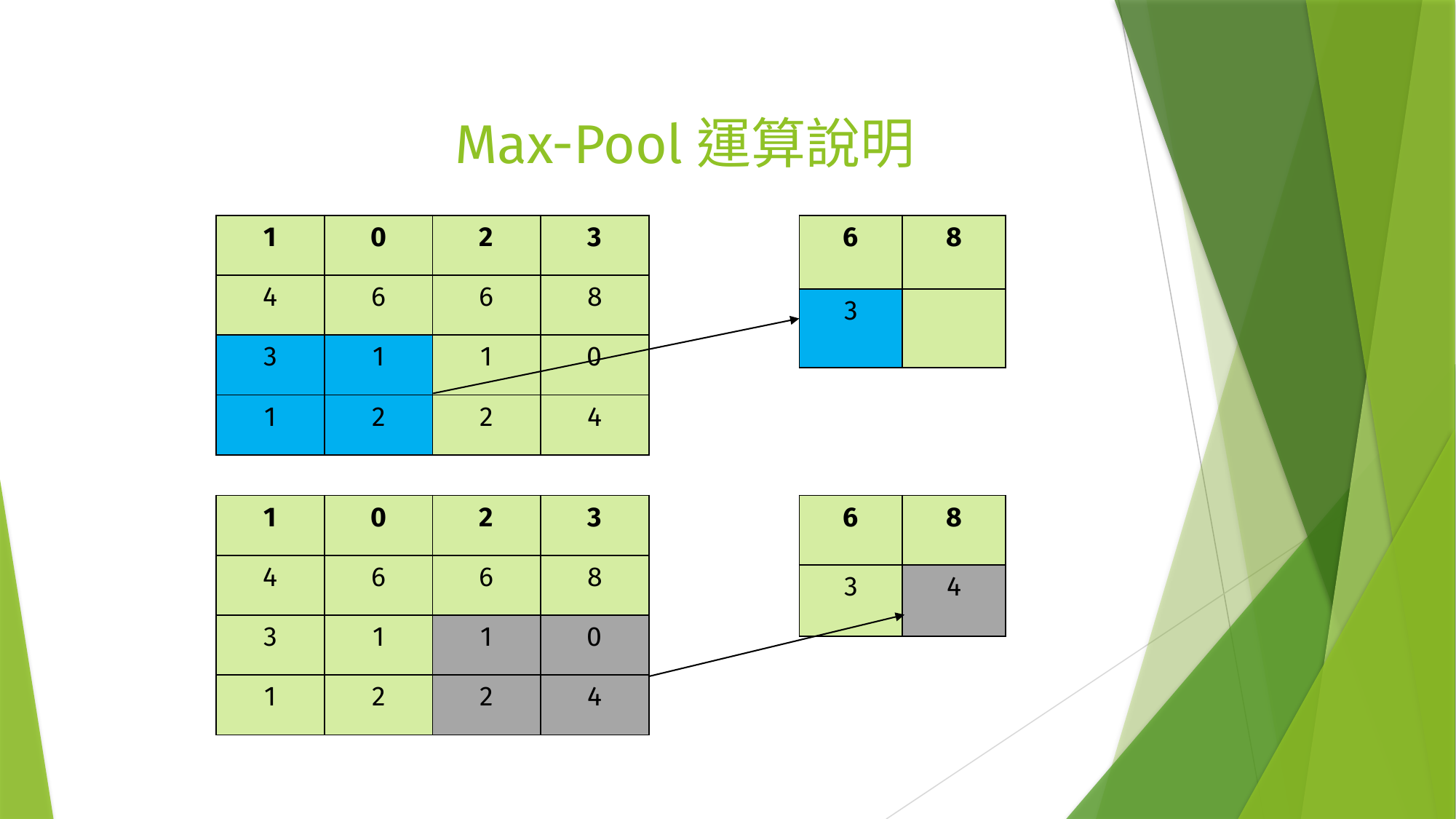

# Max-Pool運算說明
| 1 | 0 | 2 | 3 |
| --- | --- | --- | --- |
| 4 | 6 | 6 | 8 |
| 3 | 1 | 1 | 0 |
| 1 | 2 | 2 | 4 |
| 6 | 8 |
| --- | --- |
| 3 |  |
| 1 | 0 | 2 | 3 |
| --- | --- | --- | --- |
| 4 | 6 | 6 | 8 |
| 3 | 1 | 1 | 0 |
| 1 | 2 | 2 | 4 |
| 6 | 8 |
| --- | --- |
| 3 | 4 |